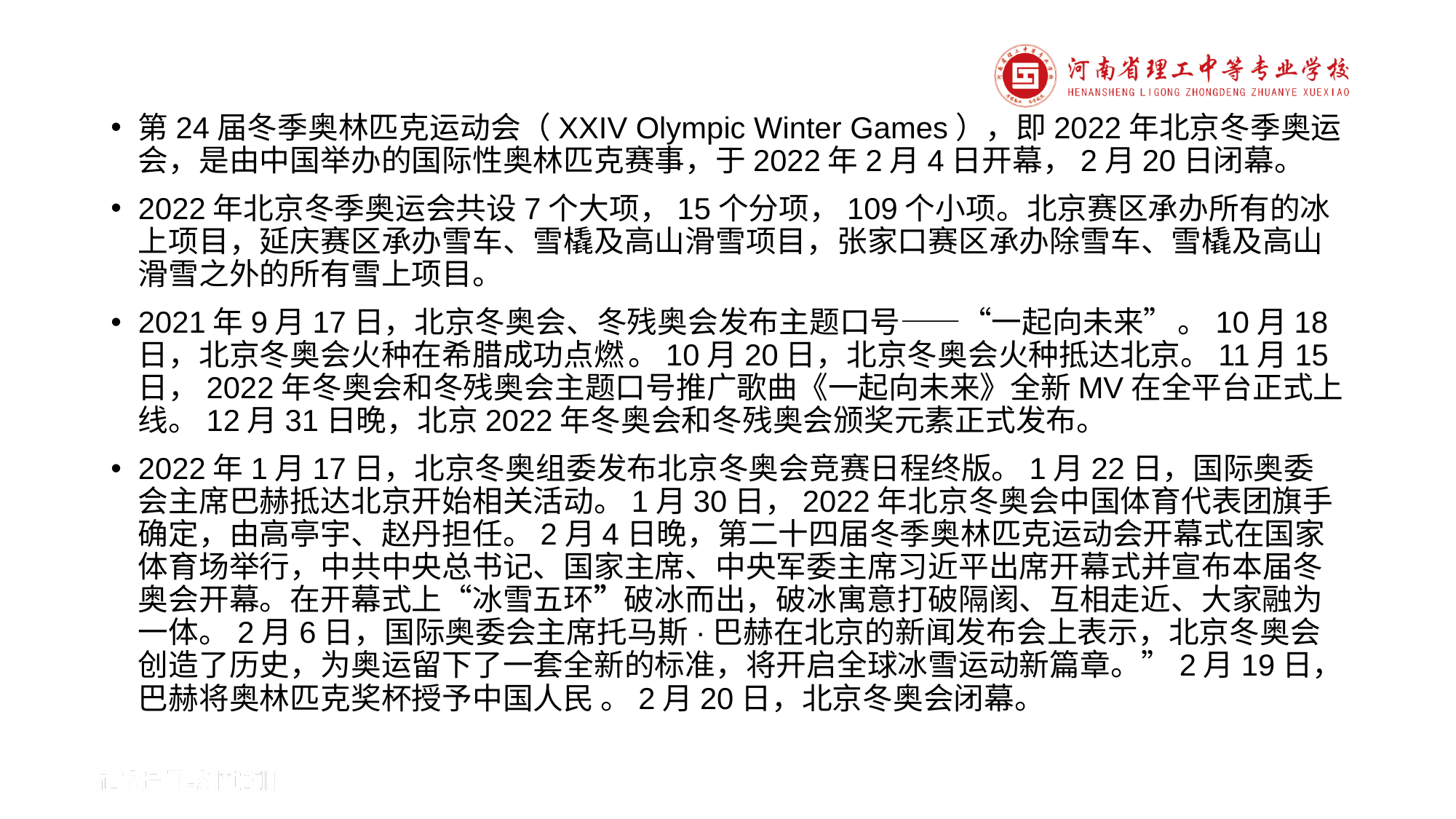

第24届冬季奥林匹克运动会（XXIV Olympic Winter Games），即2022年北京冬季奥运会，是由中国举办的国际性奥林匹克赛事，于2022年2月4日开幕，2月20日闭幕。
2022年北京冬季奥运会共设7个大项，15个分项，109个小项。北京赛区承办所有的冰上项目，延庆赛区承办雪车、雪橇及高山滑雪项目，张家口赛区承办除雪车、雪橇及高山滑雪之外的所有雪上项目。
2021年9月17日，北京冬奥会、冬残奥会发布主题口号——“一起向未来” 。10月18日，北京冬奥会火种在希腊成功点燃 。10月20日，北京冬奥会火种抵达北京。11月15日，2022年冬奥会和冬残奥会主题口号推广歌曲《一起向未来》全新MV在全平台正式上线。12月31日晚，北京2022年冬奥会和冬残奥会颁奖元素正式发布。
2022年1月17日，北京冬奥组委发布北京冬奥会竞赛日程终版。1月22日，国际奥委会主席巴赫抵达北京开始相关活动。1月30日，2022年北京冬奥会中国体育代表团旗手确定，由高亭宇、赵丹担任。2月4日晚，第二十四届冬季奥林匹克运动会开幕式在国家体育场举行，中共中央总书记、国家主席、中央军委主席习近平出席开幕式并宣布本届冬奥会开幕。在开幕式上“冰雪五环”破冰而出，破冰寓意打破隔阂、互相走近、大家融为一体。 2月6日，国际奥委会主席托马斯·巴赫在北京的新闻发布会上表示，北京冬奥会创造了历史，为奥运留下了一套全新的标准，将开启全球冰雪运动新篇章。” 2月19日，巴赫将奥林匹克奖杯授予中国人民 。2月20日，北京冬奥会闭幕。